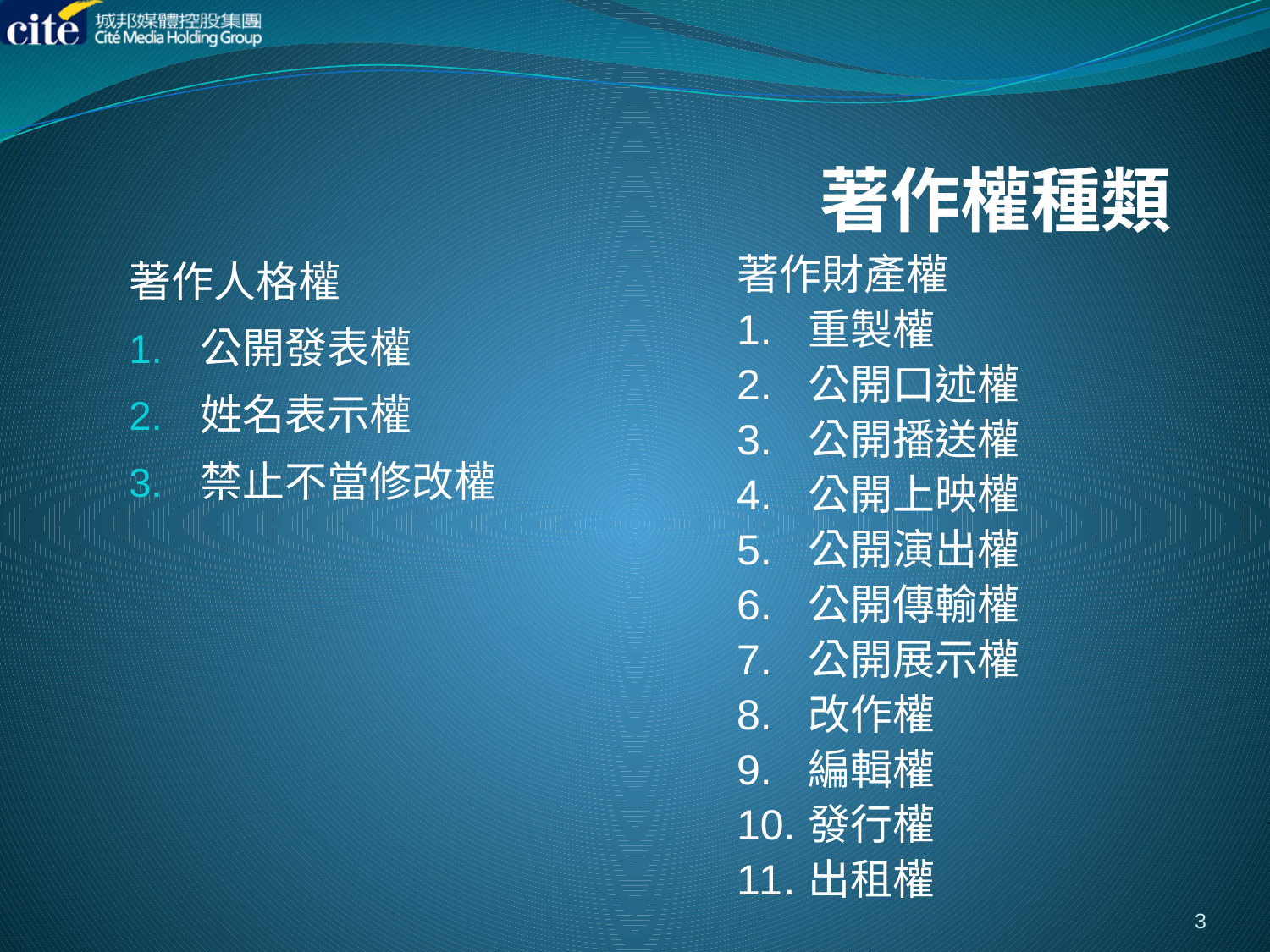

# 著作權種類
著作人格權
公開發表權
姓名表示權
禁止不當修改權
著作財產權
重製權
公開口述權
公開播送權
公開上映權
公開演出權
公開傳輸權
公開展示權
改作權
編輯權
發行權
出租權
3